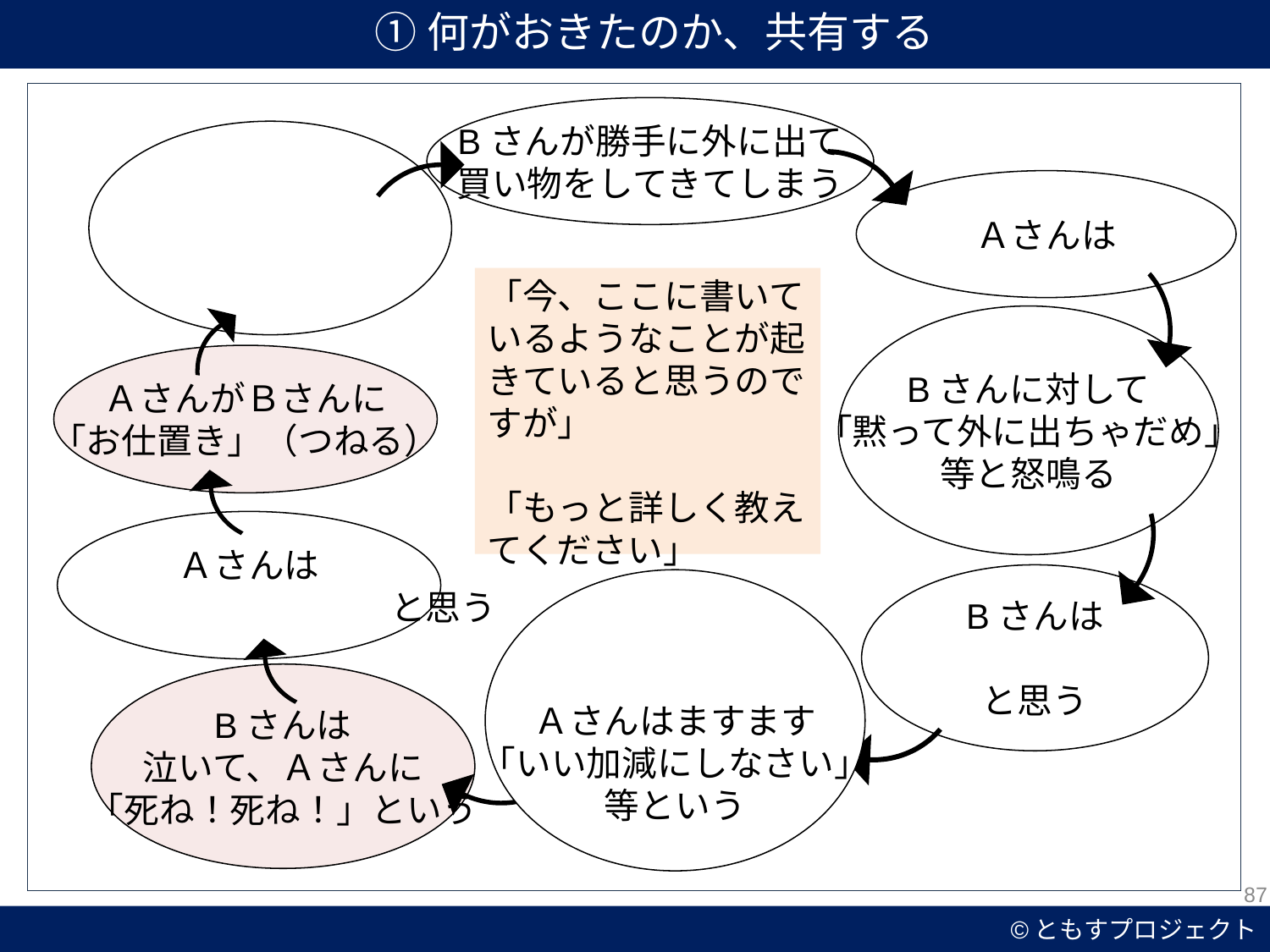

①何がおきたのか、共有する

Bさんが勝手に外に出て
買い物をしてきてしまう

Ａさんは

「今、ここに書いているようなことが起きていると思うのですが」

「もっと詳しく教えてください」
Bさんに対して
「黙って外に出ちゃだめ」
等と怒鳴る

ＡさんがＢさんに
「お仕置き」（つねる）

Ａさんは
　　　　　　　　　　　と思う
Bさんは

と思う

Ａさんはますます
「いい加減にしなさい」
等という

Bさんは
泣いて、Ａさんに
「死ね！死ね！」という
87
53
©ともすプロジェクト